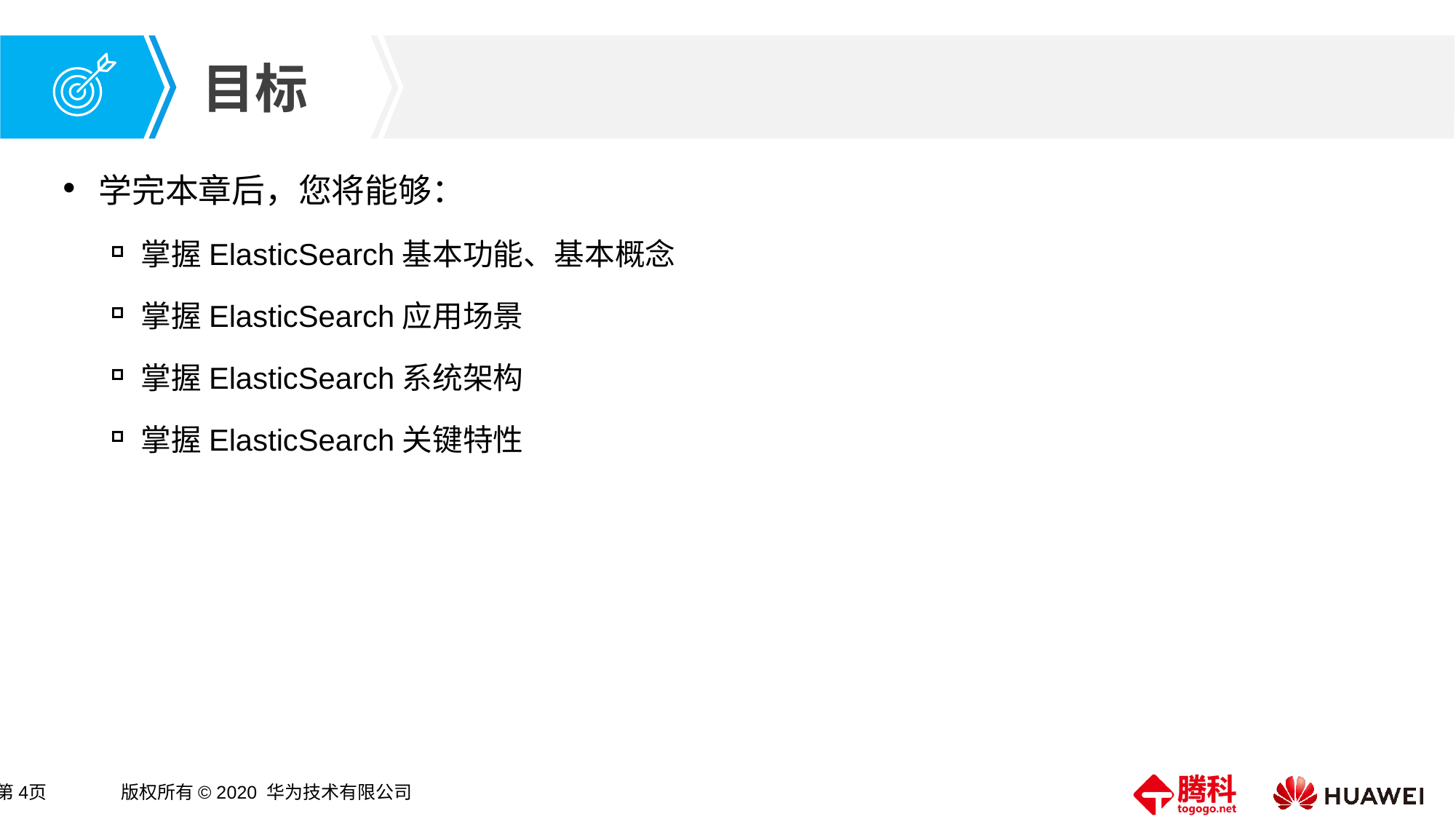

学完本章后，您将能够：
掌握ElasticSearch基本功能、基本概念
掌握ElasticSearch应用场景
掌握ElasticSearch系统架构
掌握ElasticSearch关键特性